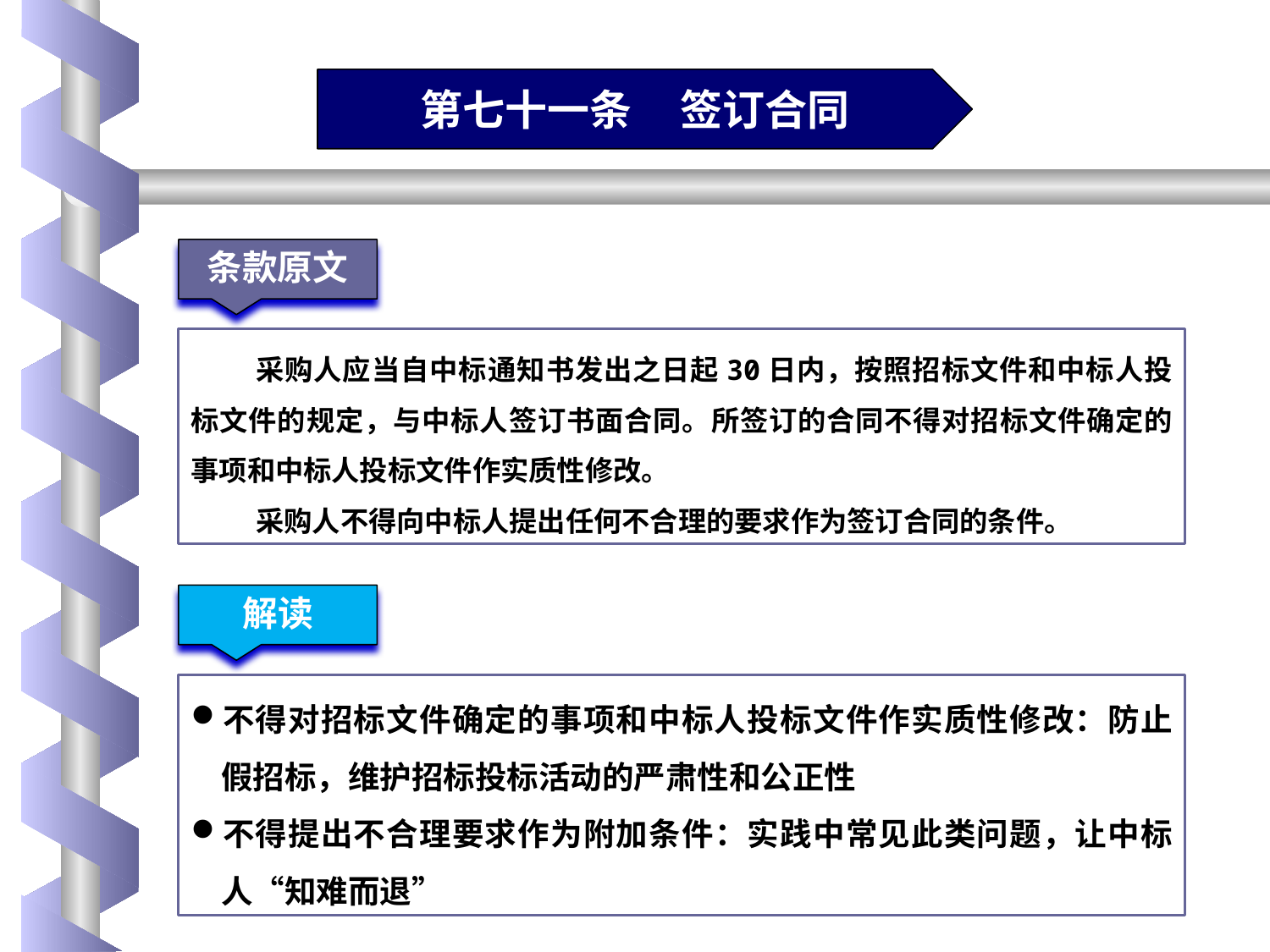

第七十一条     签订合同
条款原文
采购人应当自中标通知书发出之日起30日内，按照招标文件和中标人投标文件的规定，与中标人签订书面合同。所签订的合同不得对招标文件确定的事项和中标人投标文件作实质性修改。
采购人不得向中标人提出任何不合理的要求作为签订合同的条件。
解读
不得对招标文件确定的事项和中标人投标文件作实质性修改：防止假招标，维护招标投标活动的严肃性和公正性
不得提出不合理要求作为附加条件：实践中常见此类问题，让中标人“知难而退”